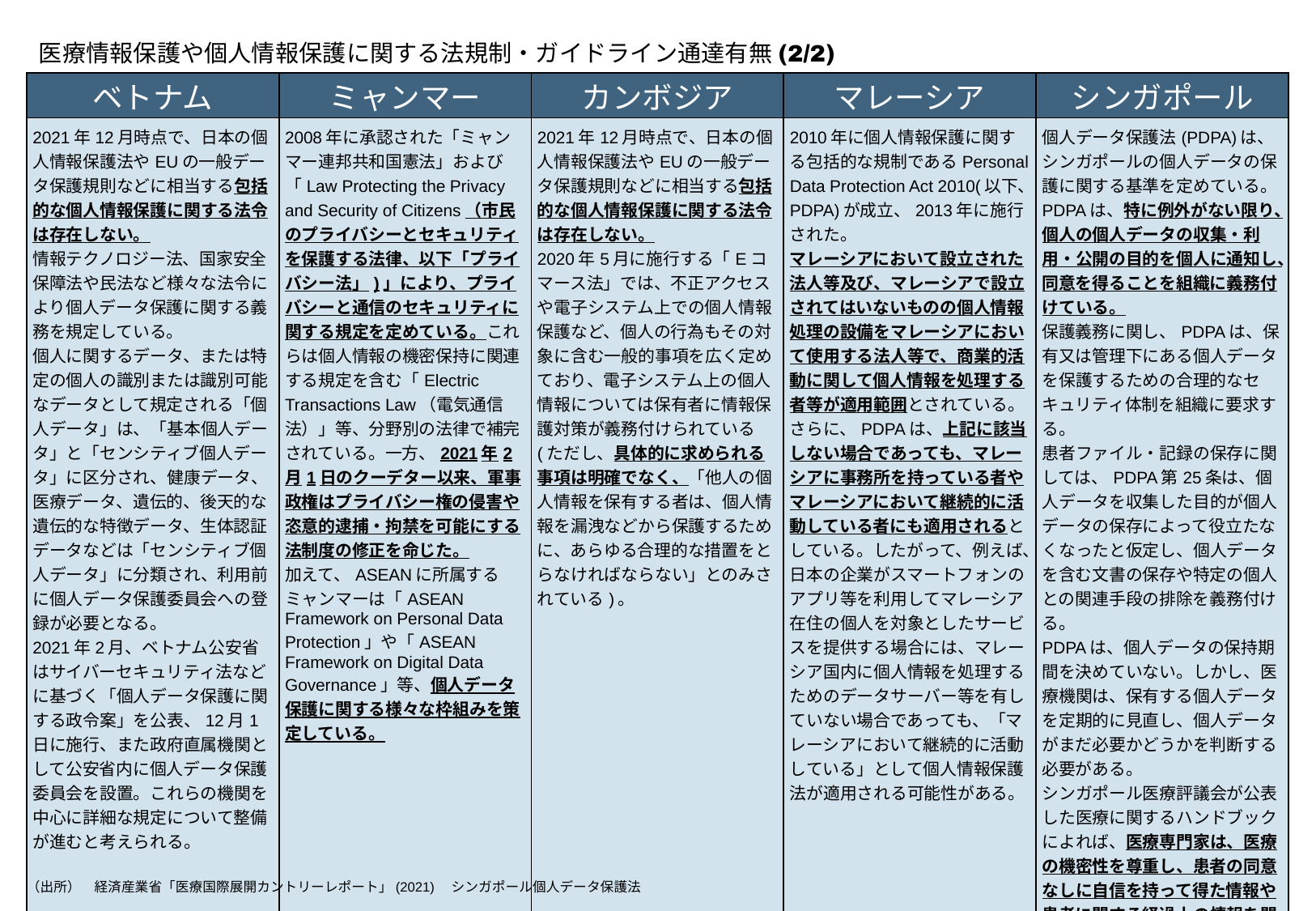

# 医療情報保護や個人情報保護に関する法規制・ガイドライン通達有無(2/2)

| ベトナム | ミャンマー | カンボジア | マレーシア | シンガポール |
| --- | --- | --- | --- | --- |
| 2021年12月時点で、日本の個人情報保護法やEUの一般データ保護規則などに相当する包括的な個人情報保護に関する法令は存在しない。 情報テクノロジー法、国家安全保障法や民法など様々な法令により個人データ保護に関する義務を規定している。 個人に関するデータ、または特定の個人の識別または識別可能なデータとして規定される「個人データ」は、「基本個人データ」と「センシティブ個人データ」に区分され、健康データ、医療データ、遺伝的、後天的な遺伝的な特徴データ、生体認証データなどは「センシティブ個人データ」に分類され、利用前に個人データ保護委員会への登録が必要となる。 2021年2月、ベトナム公安省はサイバーセキュリティ法などに基づく「個人データ保護に関する政令案」を公表、12月1日に施行、また政府直属機関として公安省内に個人データ保護委員会を設置。これらの機関を中心に詳細な規定について整備が進むと考えられる。 | 2008年に承認された「ミャンマー連邦共和国憲法」および「Law Protecting the Privacy and Security of Citizens（市民のプライバシーとセキュリティを保護する法律、以下「プライバシー法」)」により、プライバシーと通信のセキュリティに関する規定を定めている。これらは個人情報の機密保持に関連する規定を含む「Electric Transactions Law（電気通信法）」等、分野別の法律で補完されている。一方、2021年2月1日のクーデター以来、軍事政権はプライバシー権の侵害や恣意的逮捕・拘禁を可能にする法制度の修正を命じた。 加えて、ASEANに所属するミャンマーは「ASEAN Framework on Personal Data Protection」や「ASEAN Framework on Digital Data Governance」等、個人データ保護に関する様々な枠組みを策定している。 | 2021年12月時点で、日本の個人情報保護法やEUの一般データ保護規則などに相当する包括的な個人情報保護に関する法令は存在しない。 2020年5月に施行する「Eコマース法」では、不正アクセスや電子システム上での個人情報保護など、個人の行為もその対象に含む一般的事項を広く定めており、電子システム上の個人情報については保有者に情報保護対策が義務付けられている(ただし、具体的に求められる事項は明確でなく、「他人の個人情報を保有する者は、個人情報を漏洩などから保護するために、あらゆる合理的な措置をとらなければならない」とのみされている)。 | 2010年に個人情報保護に関する包括的な規制であるPersonal Data Protection Act 2010(以下、PDPA)が成立、2013年に施行された。 マレーシアにおいて設立された法人等及び、マレーシアで設立されてはいないものの個人情報処理の設備をマレーシアにおいて使用する法人等で、商業的活動に関して個人情報を処理する者等が適用範囲とされている。 さらに、PDPAは、上記に該当しない場合であっても、マレーシアに事務所を持っている者やマレーシアにおいて継続的に活動している者にも適用されるとしている。したがって、例えば、日本の企業がスマートフォンのアプリ等を利用してマレーシア在住の個人を対象としたサービスを提供する場合には、マレーシア国内に個人情報を処理するためのデータサーバー等を有していない場合であっても、「マレーシアにおいて継続的に活動している」として個人情報保護法が適用される可能性がある。 | 個人データ保護法(PDPA)は、シンガポールの個人データの保護に関する基準を定めている。 PDPAは、特に例外がない限り、個人の個人データの収集・利用・公開の目的を個人に通知し、同意を得ることを組織に義務付けている。 保護義務に関し、PDPAは、保有又は管理下にある個人データを保護するための合理的なセキュリティ体制を組織に要求する。 患者ファイル・記録の保存に関しては、PDPA第25条は、個人データを収集した目的が個人データの保存によって役立たなくなったと仮定し、個人データを含む文書の保存や特定の個人との関連手段の排除を義務付ける。 PDPAは、個人データの保持期間を決めていない。しかし、医療機関は、保有する個人データを定期的に見直し、個人データがまだ必要かどうかを判断する必要がある。 シンガポール医療評議会が公表した医療に関するハンドブックによれば、医療専門家は、医療の機密性を尊重し、患者の同意なしに自信を持って得た情報や患者に関する経過上の情報を開示しない義務がある。 医療専門家は、患者に関する機密情報を安全に保護し、不正な人が情報にアクセスできないようにするための対策を講じる必要がある。 |
（出所）　経済産業省「医療国際展開カントリーレポート」(2021)　シンガポール個人データ保護法